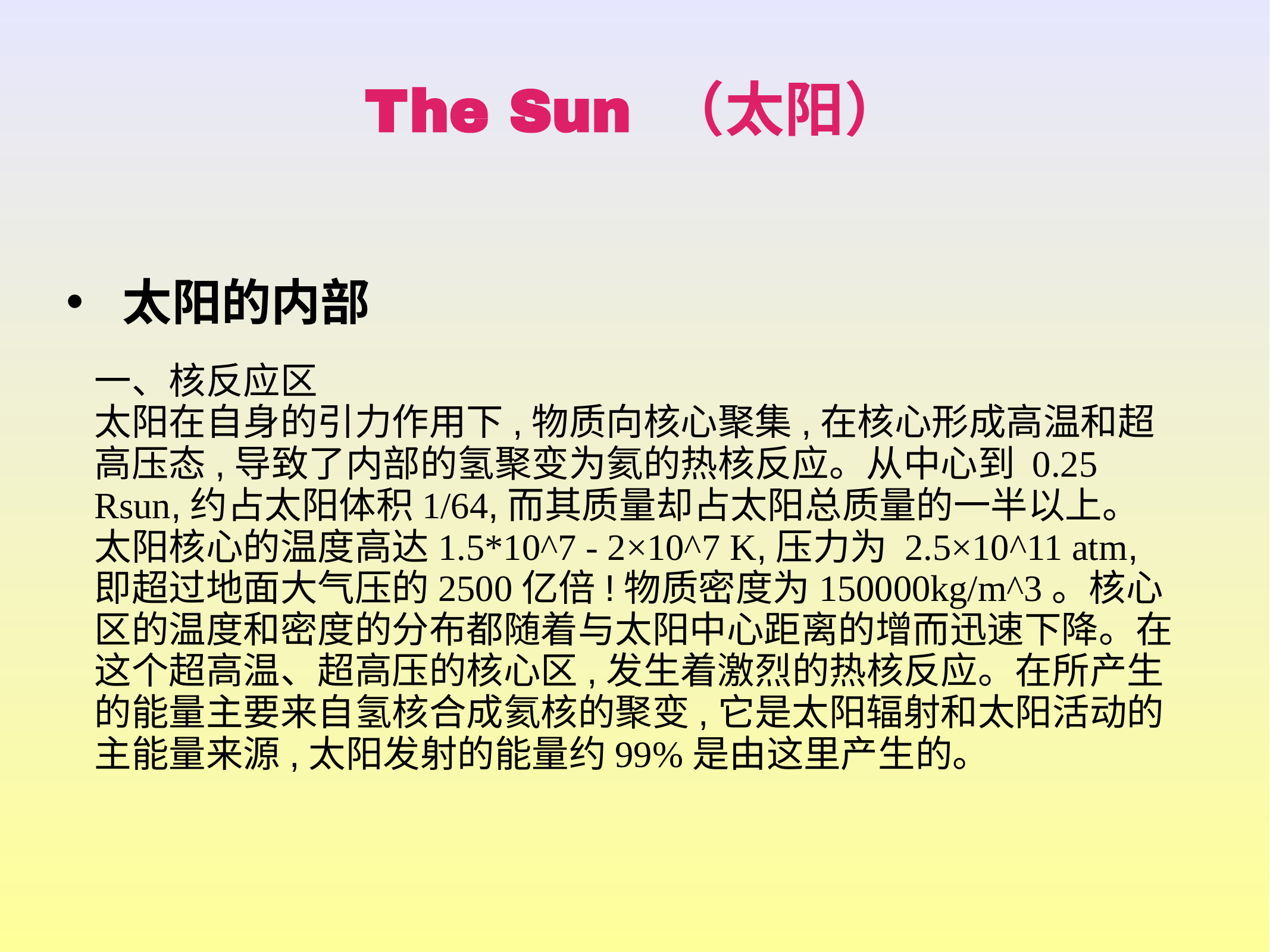

The Sun （太阳）
太阳的内部
一、核反应区
太阳在自身的引力作用下,物质向核心聚集,在核心形成高温和超高压态,导致了内部的氢聚变为氦的热核反应。从中心到 0.25 Rsun,约占太阳体积1/64,而其质量却占太阳总质量的一半以上。太阳核心的温度高达1.5*10^7 - 2×10^7 K,压力为 2.5×10^11 atm,即超过地面大气压的2500亿倍!物质密度为150000kg/m^3。核心区的温度和密度的分布都随着与太阳中心距离的增而迅速下降。在这个超高温、超高压的核心区,发生着激烈的热核反应。在所产生的能量主要来自氢核合成氦核的聚变,它是太阳辐射和太阳活动的主能量来源,太阳发射的能量约99%是由这里产生的。